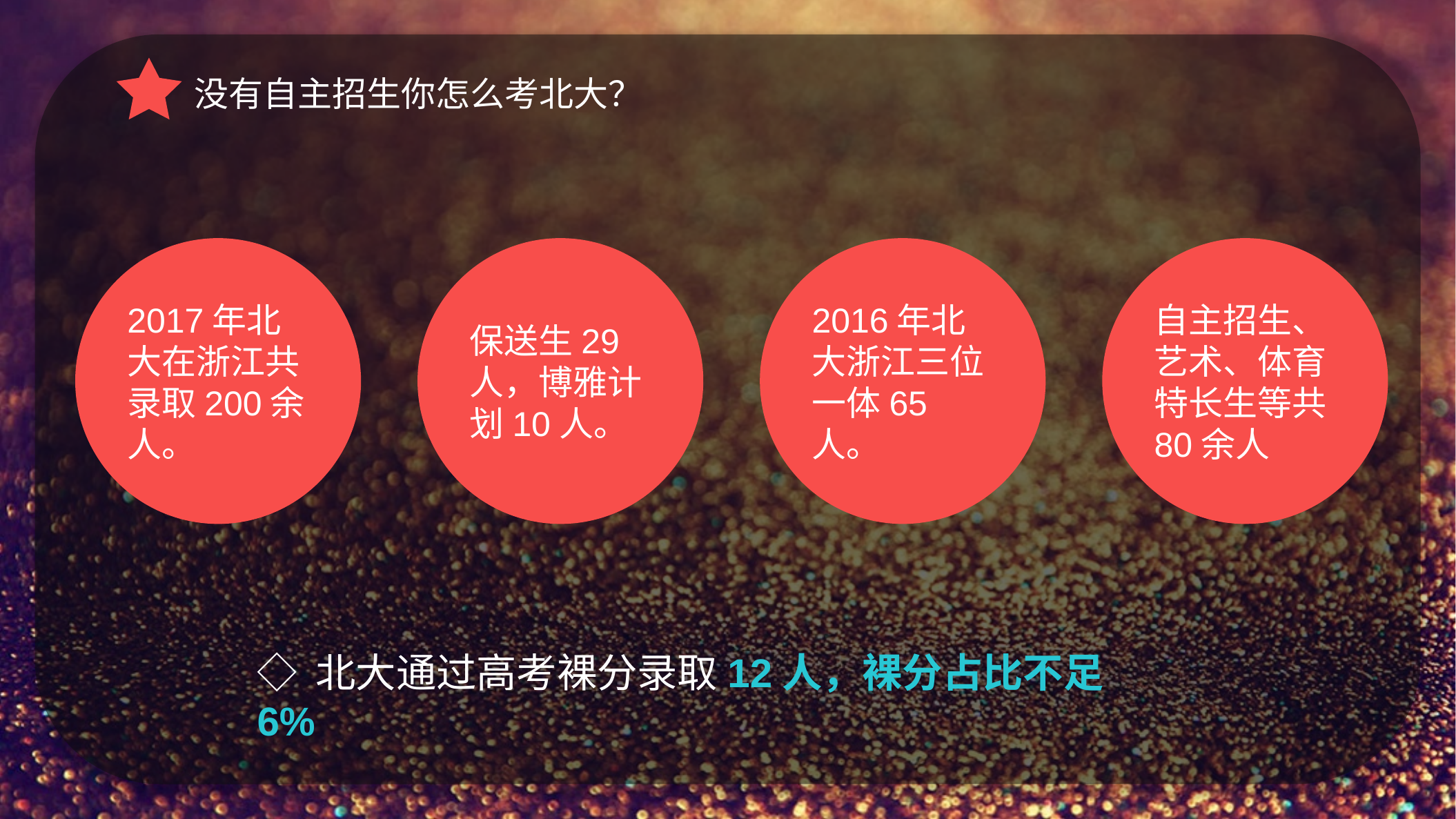

没有自主招生你怎么考北大？
2017年北大在浙江共录取200余人。
保送生29人，博雅计划10人。
2016年北大浙江三位一体65人。
自主招生、艺术、体育特长生等共80余人
◇ 北大通过高考裸分录取12人，裸分占比不足6%